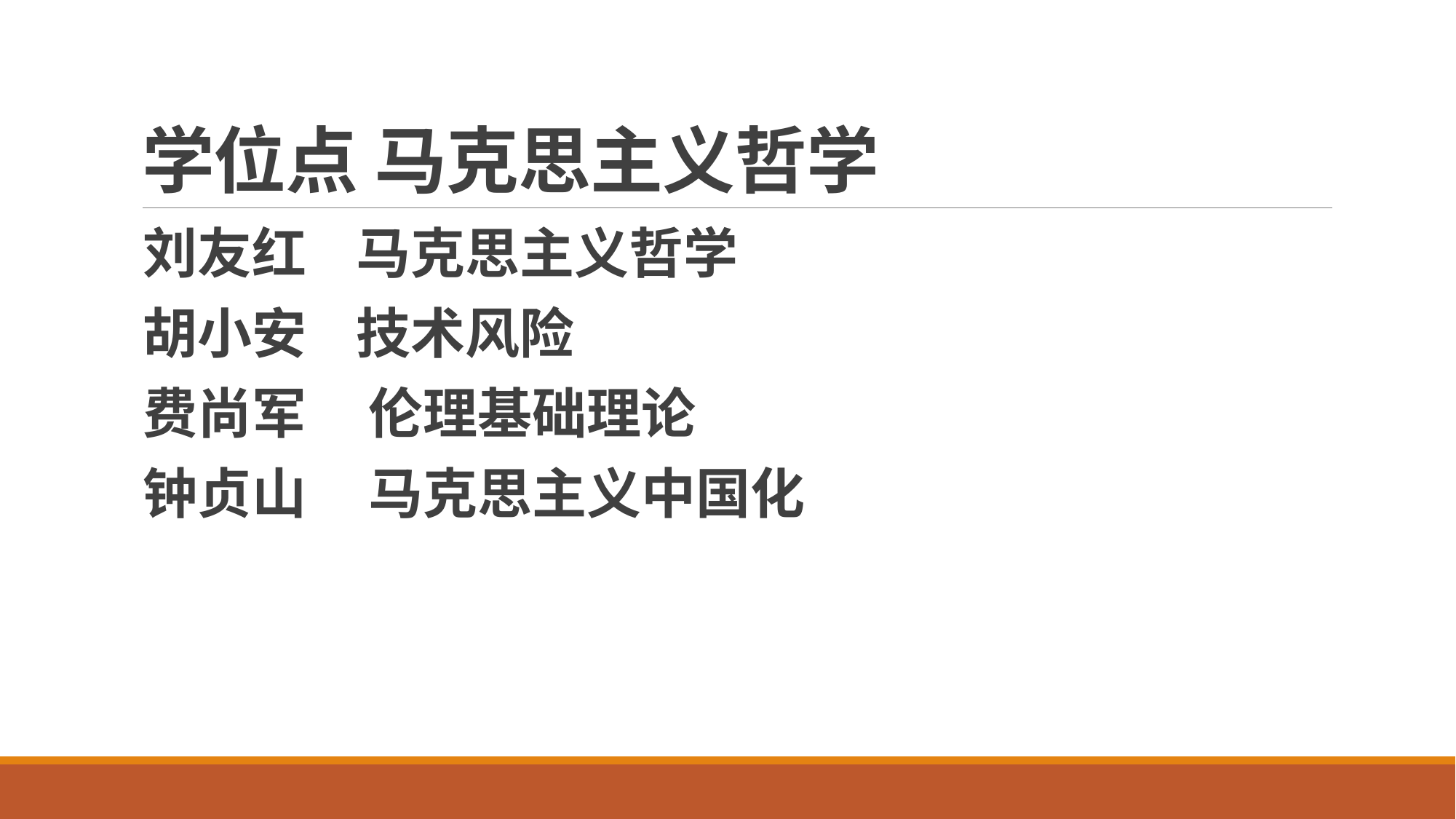

# 学位点 马克思主义哲学
刘友红    马克思主义哲学
胡小安    技术风险
费尚军     伦理基础理论
钟贞山     马克思主义中国化